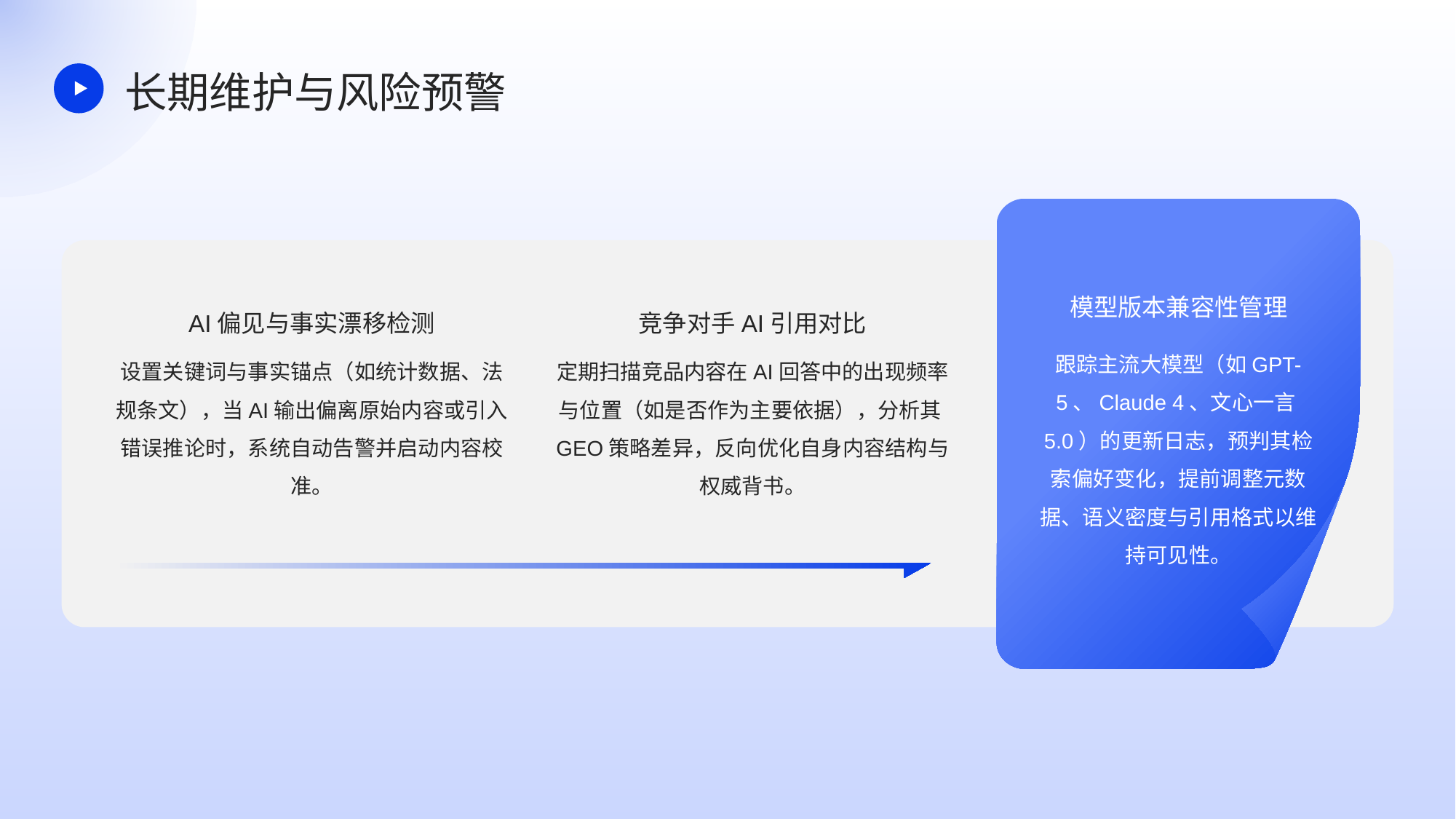

长期维护与风险预警

模型版本兼容性管理

AI偏见与事实漂移检测
竞争对手AI引用对比
跟踪主流大模型（如GPT- 5、Claude 4、文心一言5.0）的更新日志，预判其检索偏好变化，提前调整元数据、语义密度与引用格式以维持可见性。
设置关键词与事实锚点（如统计数据、法规条文），当AI输出偏离原始内容或引入错误推论时，系统自动告警并启动内容校准。
定期扫描竞品内容在AI回答中的出现频率与位置（如是否作为主要依据），分析其GEO策略差异，反向优化自身内容结构与权威背书。